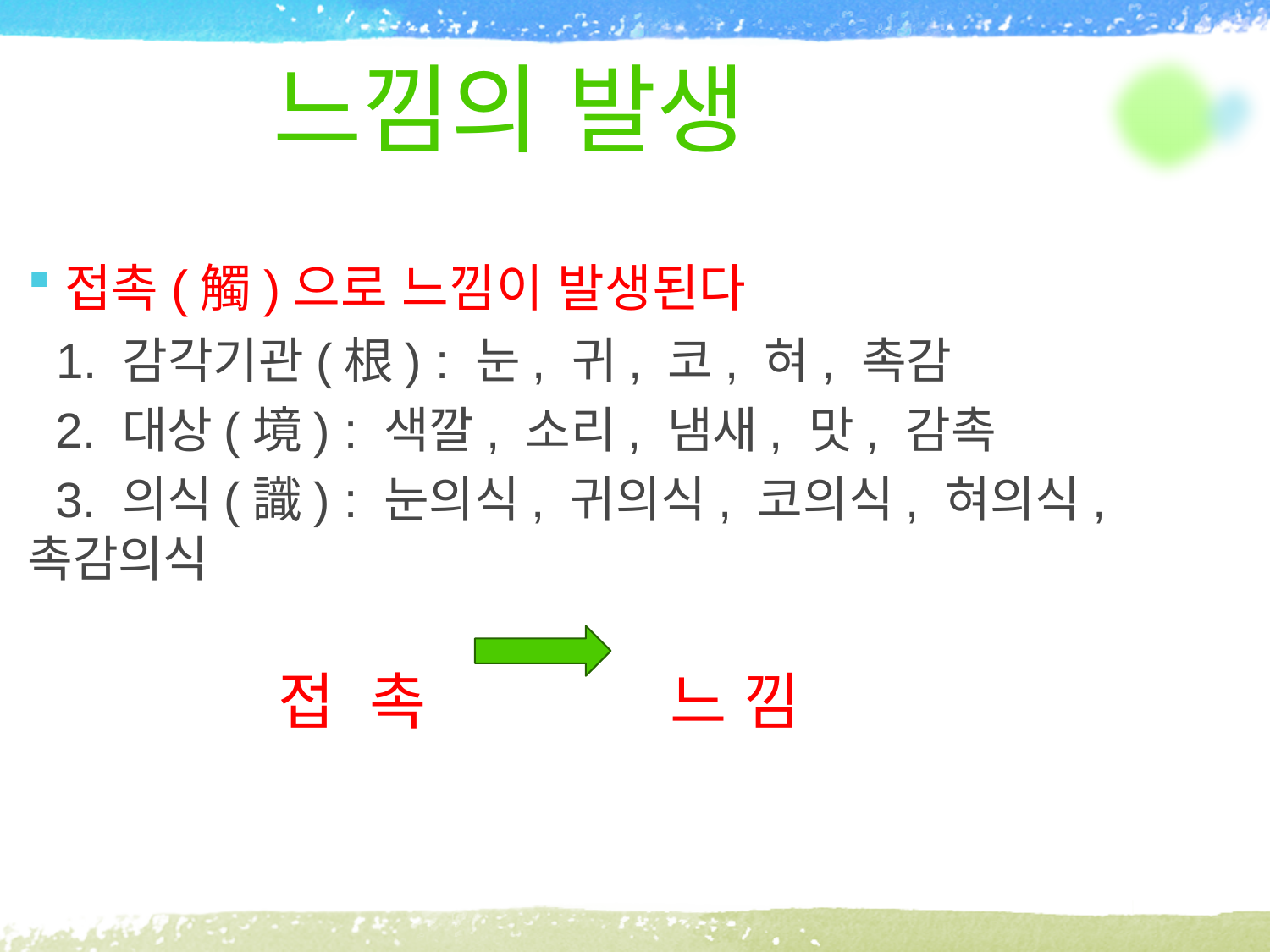

# 느낌의 발생

접촉(觸)으로 느낌이 발생된다
  1. 감각기관(根) : 눈, 귀, 코, 혀, 촉감
  2. 대상(境) : 색깔, 소리, 냄새, 맛, 감촉
  3. 의식(識) : 눈의식, 귀의식, 코의식, 혀의식, 촉감의식

             접  촉              느 낌